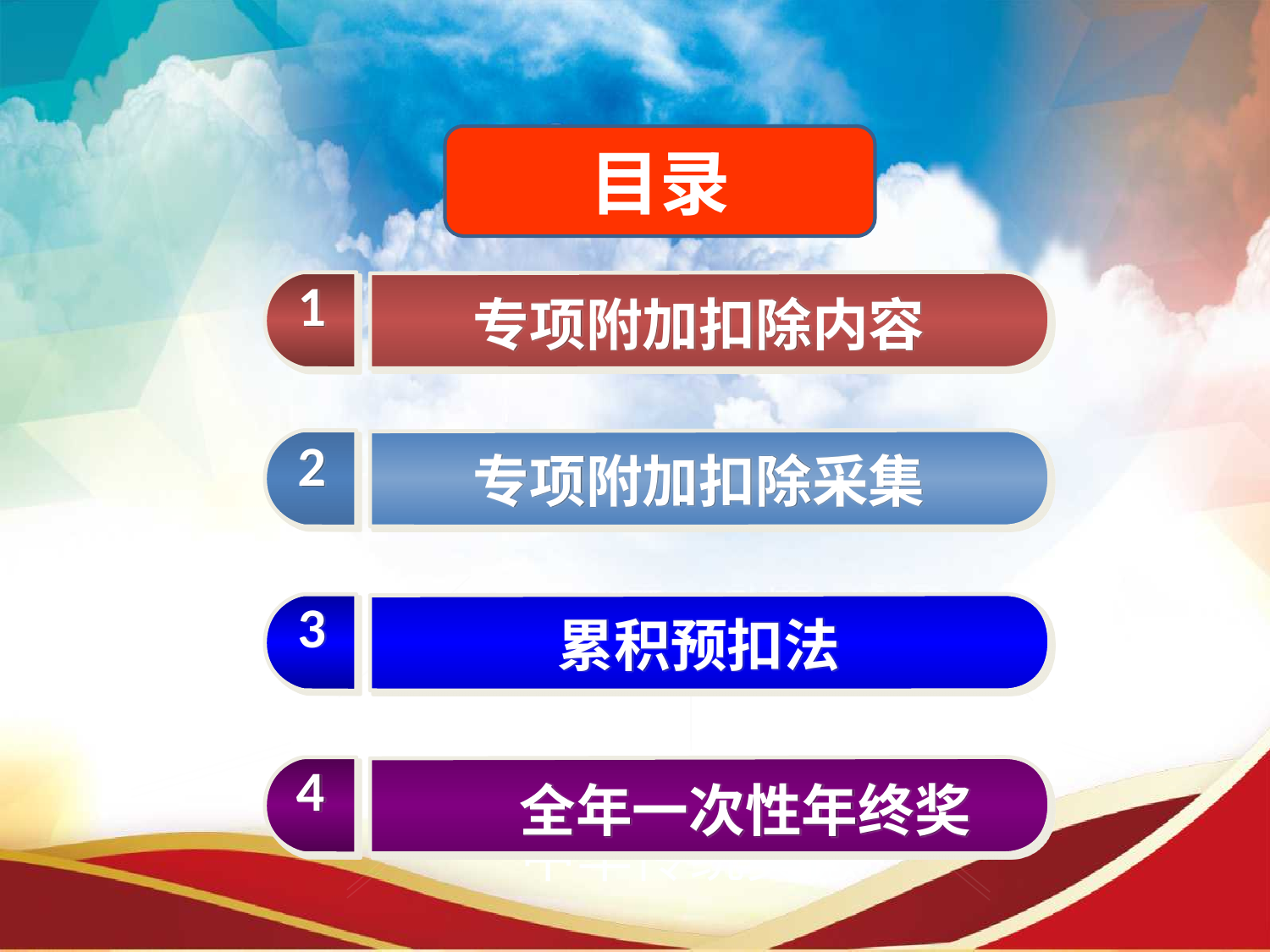

目录
1

专项附加扣除内容
2

专项附加扣除采集

3

累积预扣法

4

全年一次性年终奖
中华传统美德